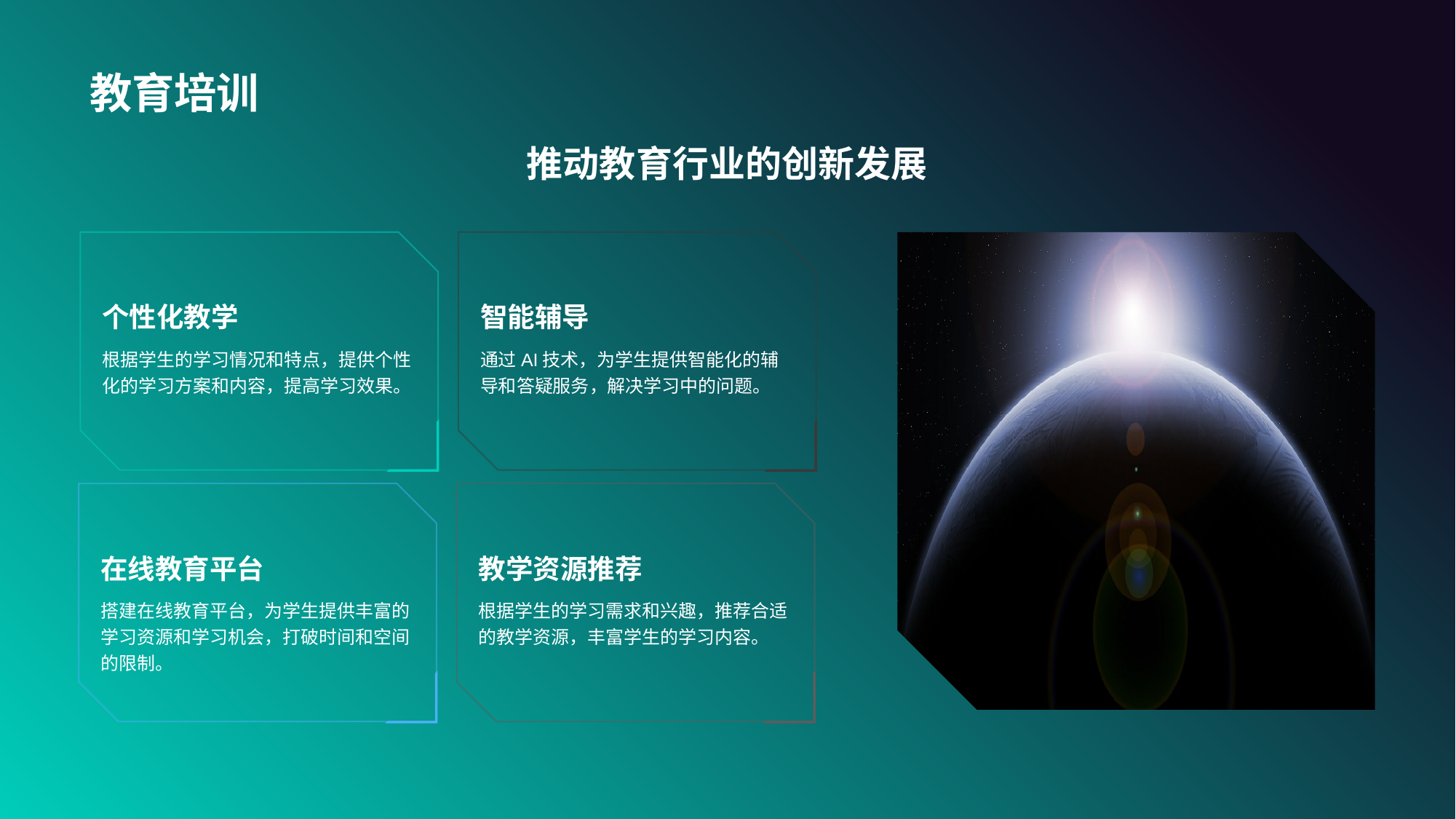

# 教育培训
推动教育行业的创新发展

个性化教学
根据学生的学习情况和特点，提供个性化的学习方案和内容，提高学习效果。

智能辅导
通过AI技术，为学生提供智能化的辅导和答疑服务，解决学习中的问题。

在线教育平台
搭建在线教育平台，为学生提供丰富的学习资源和学习机会，打破时间和空间的限制。

教学资源推荐
根据学生的学习需求和兴趣，推荐合适的教学资源，丰富学生的学习内容。